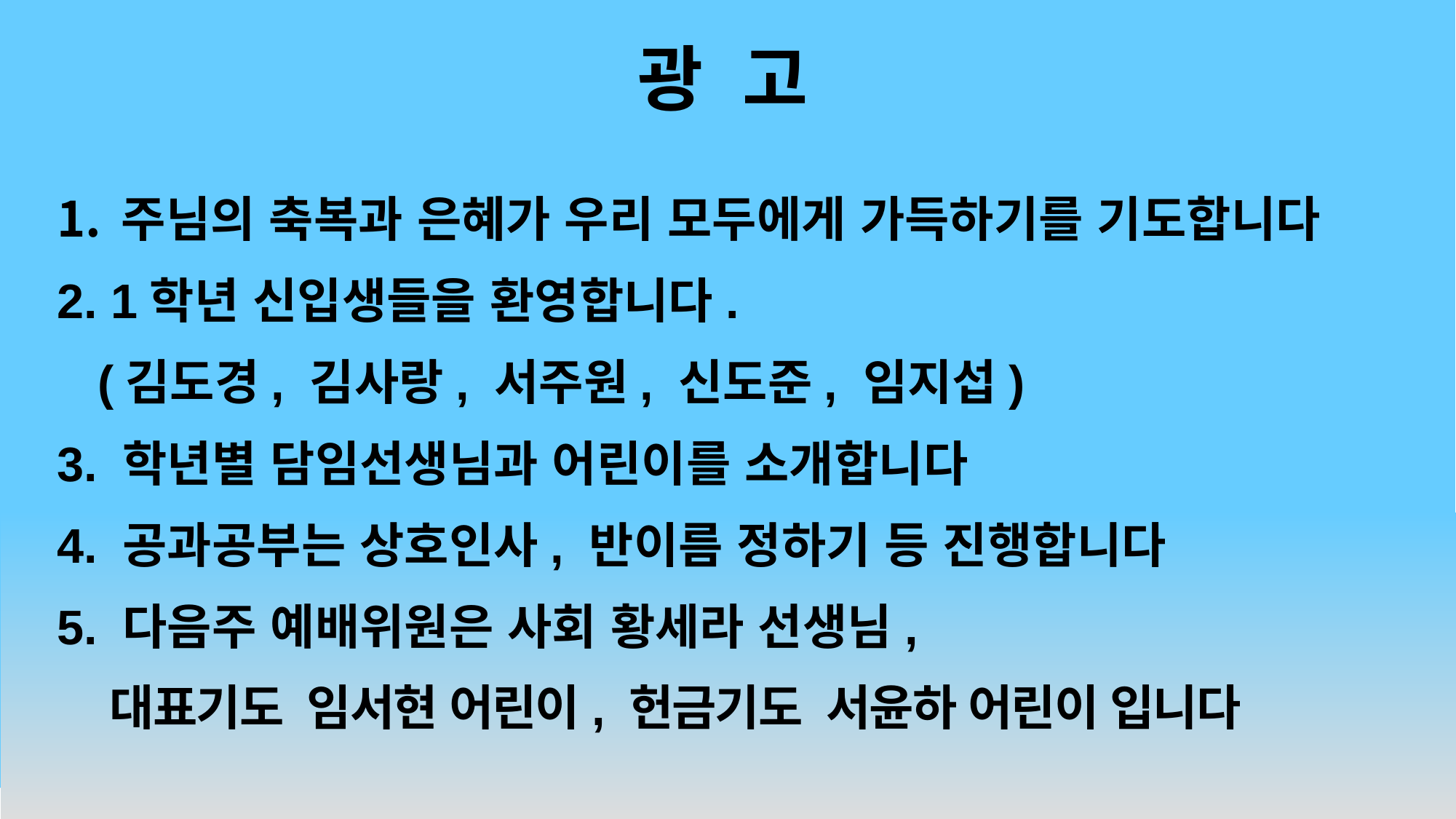

# 광  고
주님의 축복과 은혜가 우리 모두에게 가득하기를 기도합니다
2. 1학년 신입생들을 환영합니다.
   (김도경, 김사랑, 서주원, 신도준, 임지섭)
3. 학년별 담임선생님과 어린이를 소개합니다
4. 공과공부는 상호인사, 반이름 정하기 등 진행합니다
5. 다음주 예배위원은 사회 황세라 선생님,
   대표기도  임서현 어린이, 헌금기도  서윤하 어린이 입니다